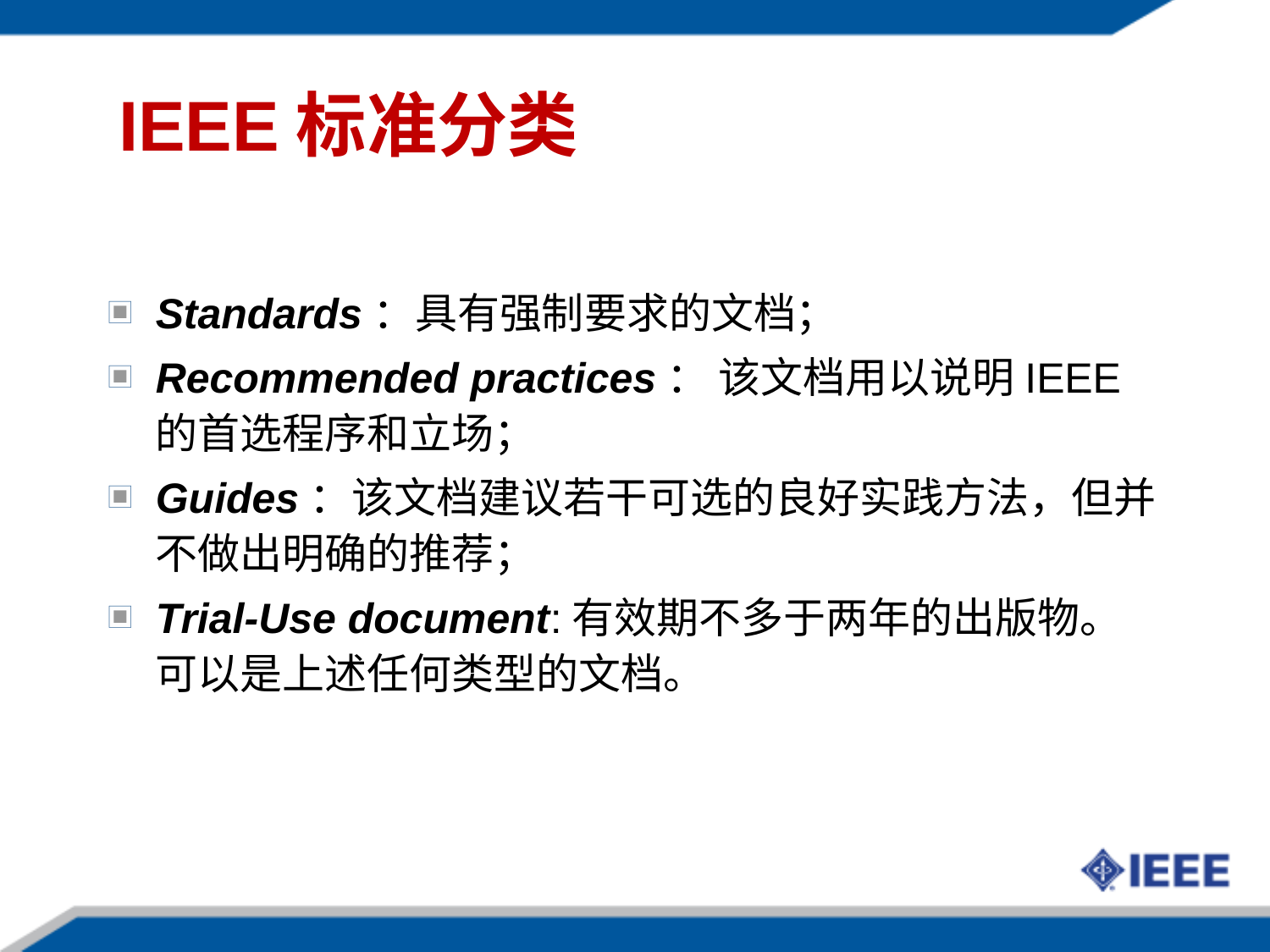

# IEEE标准分类
Standards：具有强制要求的文档；
Recommended practices： 该文档用以说明IEEE的首选程序和立场；
Guides：该文档建议若干可选的良好实践方法，但并不做出明确的推荐；
Trial-Use document:有效期不多于两年的出版物。可以是上述任何类型的文档。